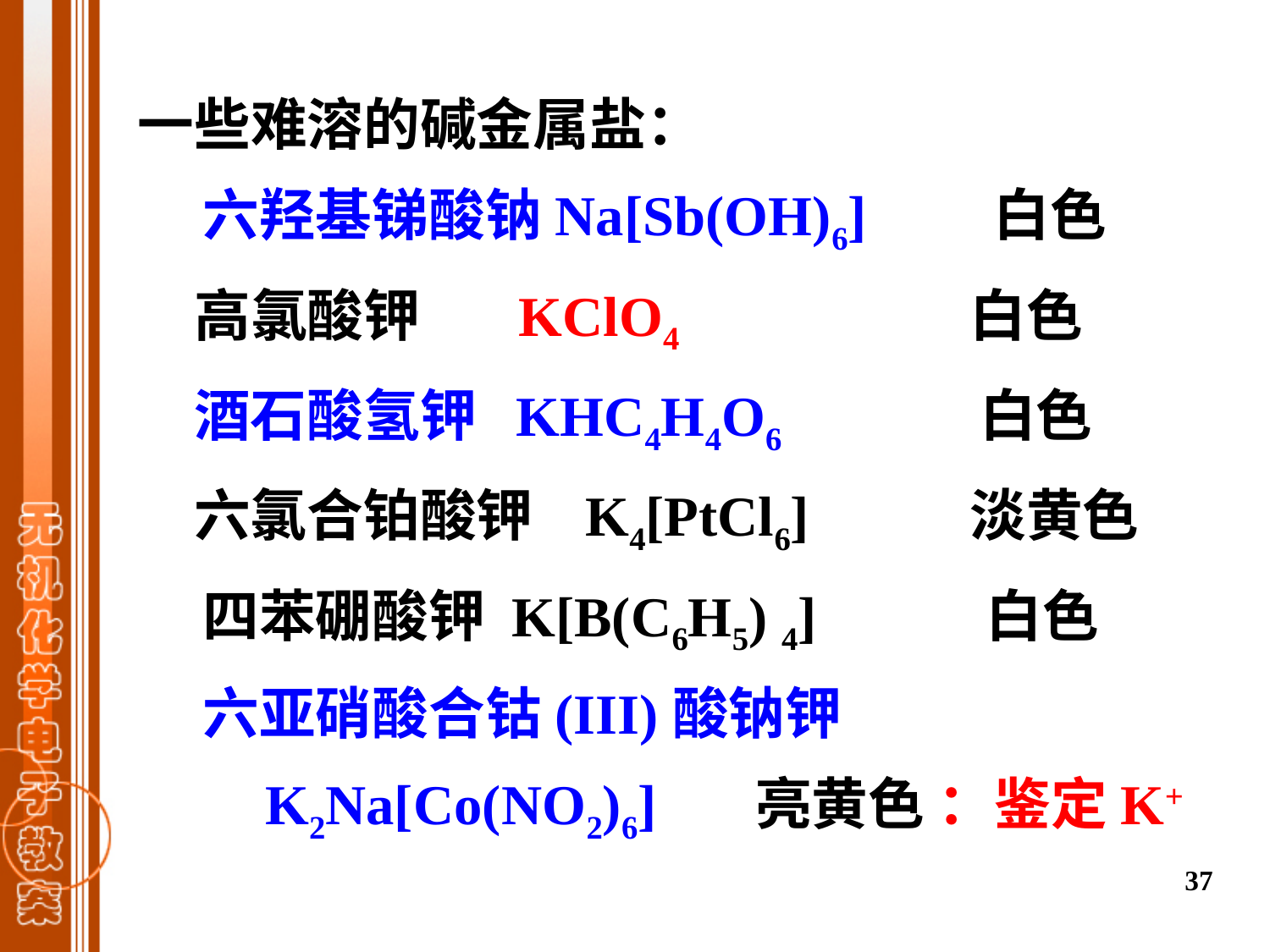

一些难溶的碱金属盐：
    六羟基锑酸钠Na[Sb(OH)6]        白色
　高氯酸钾   	KClO4   		    白色
　酒石酸氢钾  KHC4H4O6             白色
　六氯合铂酸钾   K4[PtCl6]	    淡黄色
    四苯硼酸钾 K[B(C6H5) 4]           白色
    六亚硝酸合钴(III)酸钠钾
         K2Na[Co(NO2)6]      亮黄色 ：鉴定K+
37